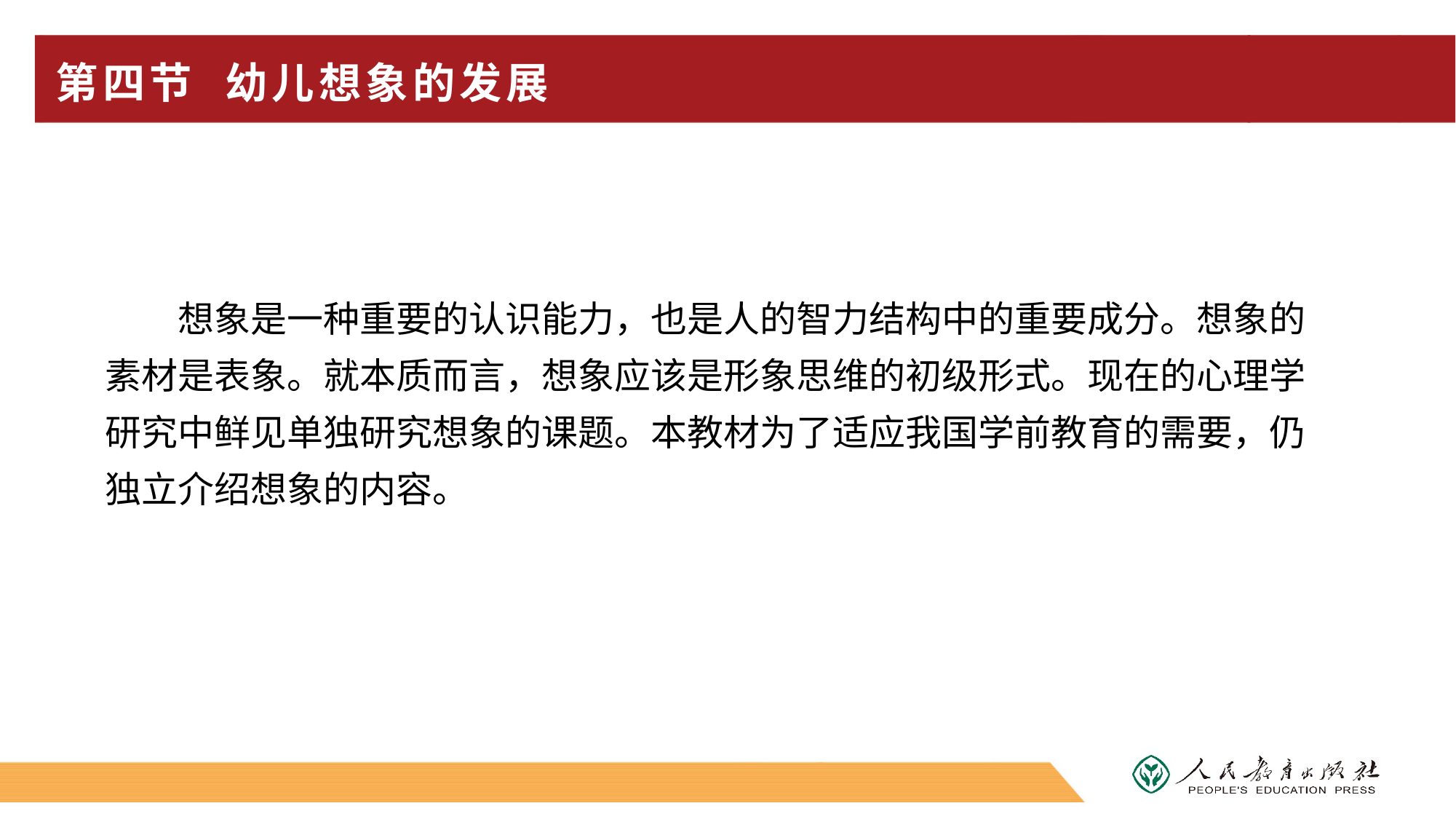

# 第四节  幼儿想象的发展

想象是一种重要的认识能力，也是人的智力结构中的重要成分。想象的素材是表象。就本质而言，想象应该是形象思维的初级形式。现在的心理学研究中鲜见单独研究想象的课题。本教材为了适应我国学前教育的需要，仍独立介绍想象的内容。